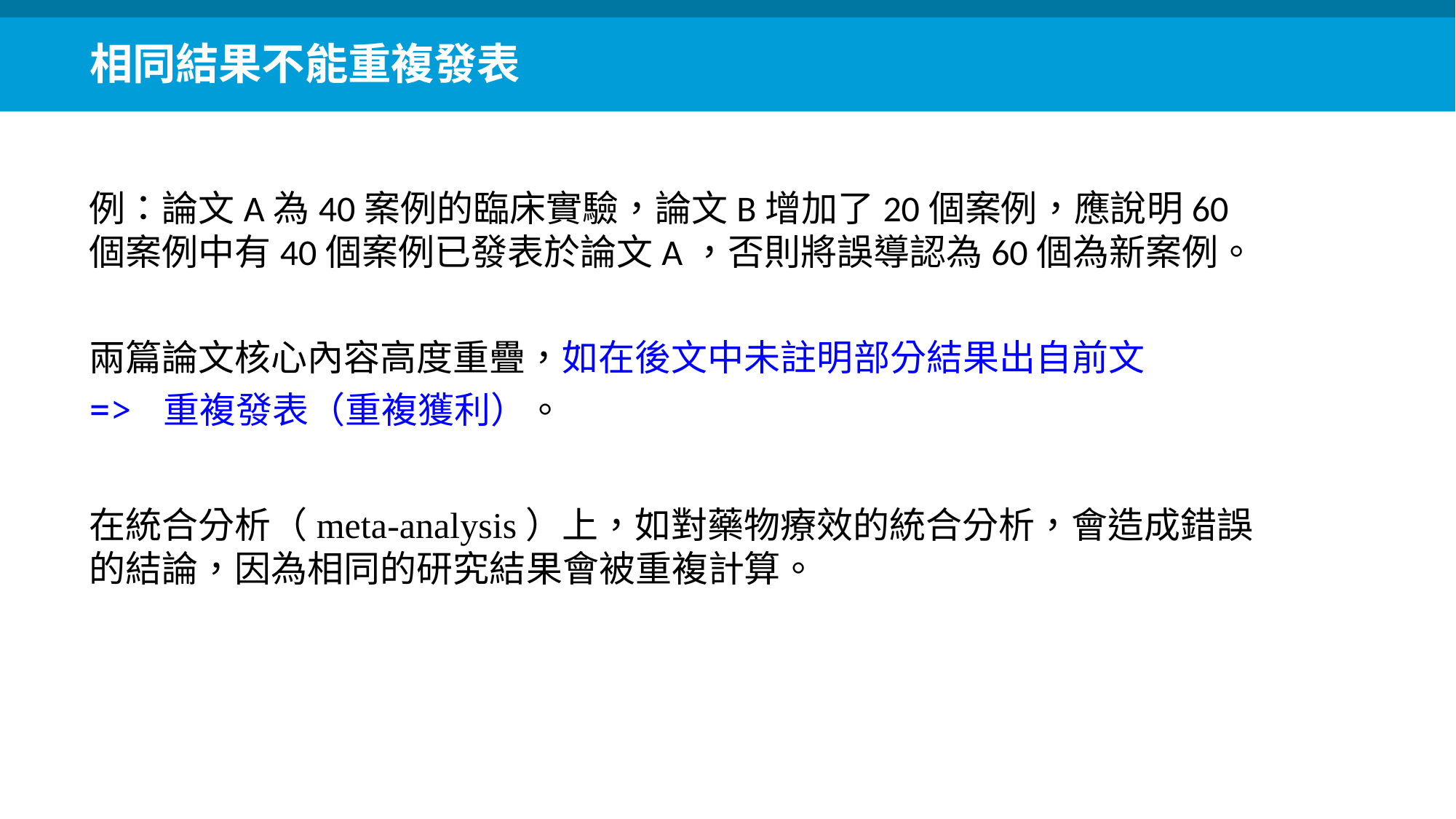

相同結果不能重複發表
例：論文A為40案例的臨床實驗，論文B增加了20個案例，應說明60個案例中有40個案例已發表於論文A，否則將誤導認為60個為新案例。

兩篇論文核心內容高度重疊，如在後文中未註明部分結果出自前文
=> 重複發表（重複獲利）。
在統合分析（meta-analysis）上，如對藥物療效的統合分析，會造成錯誤的結論，因為相同的研究結果會被重複計算。